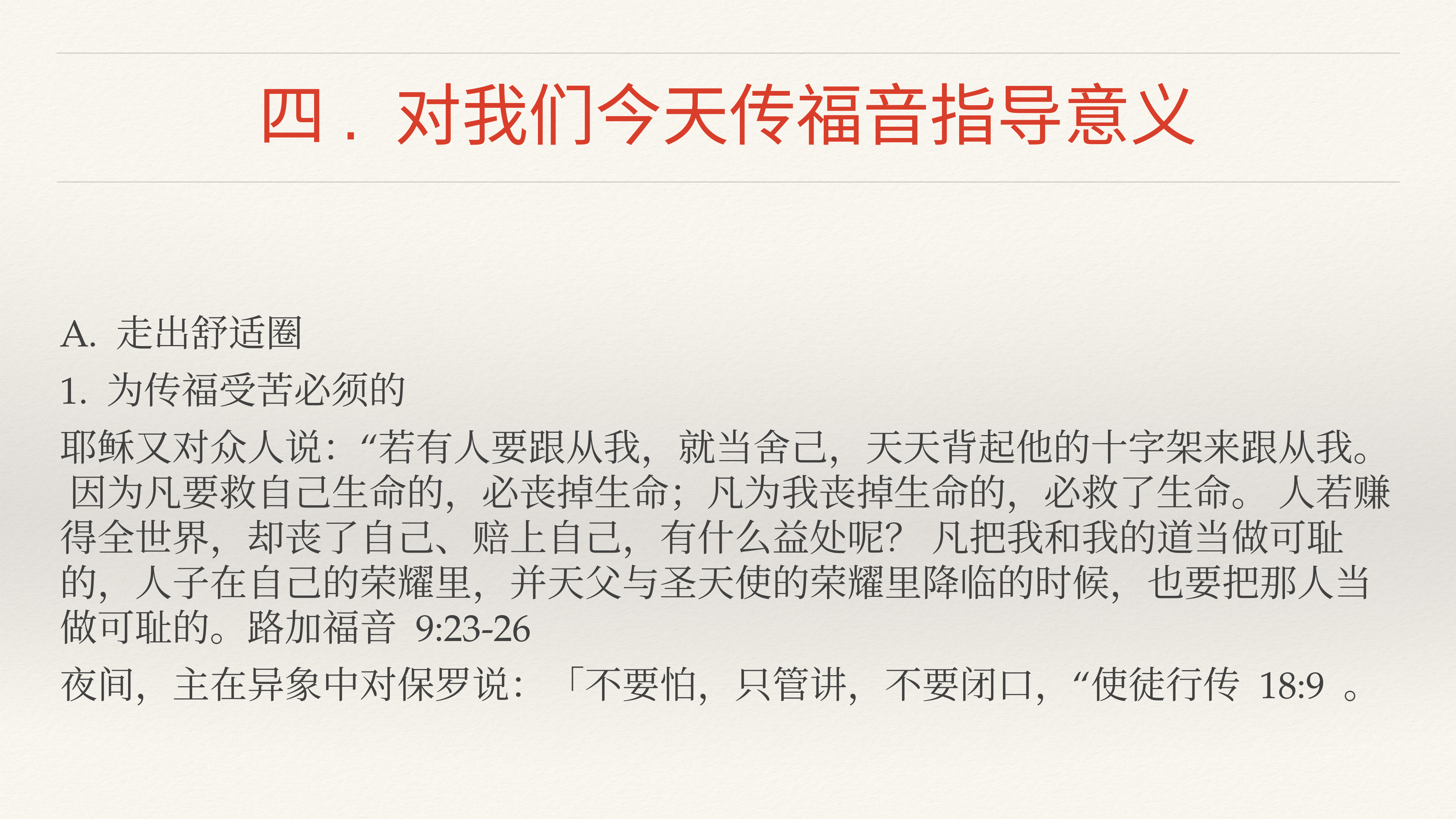

# 四. 对我们今天传福音指导意义
A. 走出舒适圈
1. 为传福受苦必须的
耶稣又对众人说：“若有人要跟从我，就当舍己，天天背起他的十字架来跟从我。 因为凡要救自己生命的，必丧掉生命；凡为我丧掉生命的，必救了生命。 人若赚得全世界，却丧了自己、赔上自己，有什么益处呢？ 凡把我和我的道当做可耻的，人子在自己的荣耀里，并天父与圣天使的荣耀里降临的时候，也要把那人当做可耻的。路加福音 9:23-26
夜间，主在异象中对保罗说：「不要怕，只管讲，不要闭口，“使徒行传 18:9 。